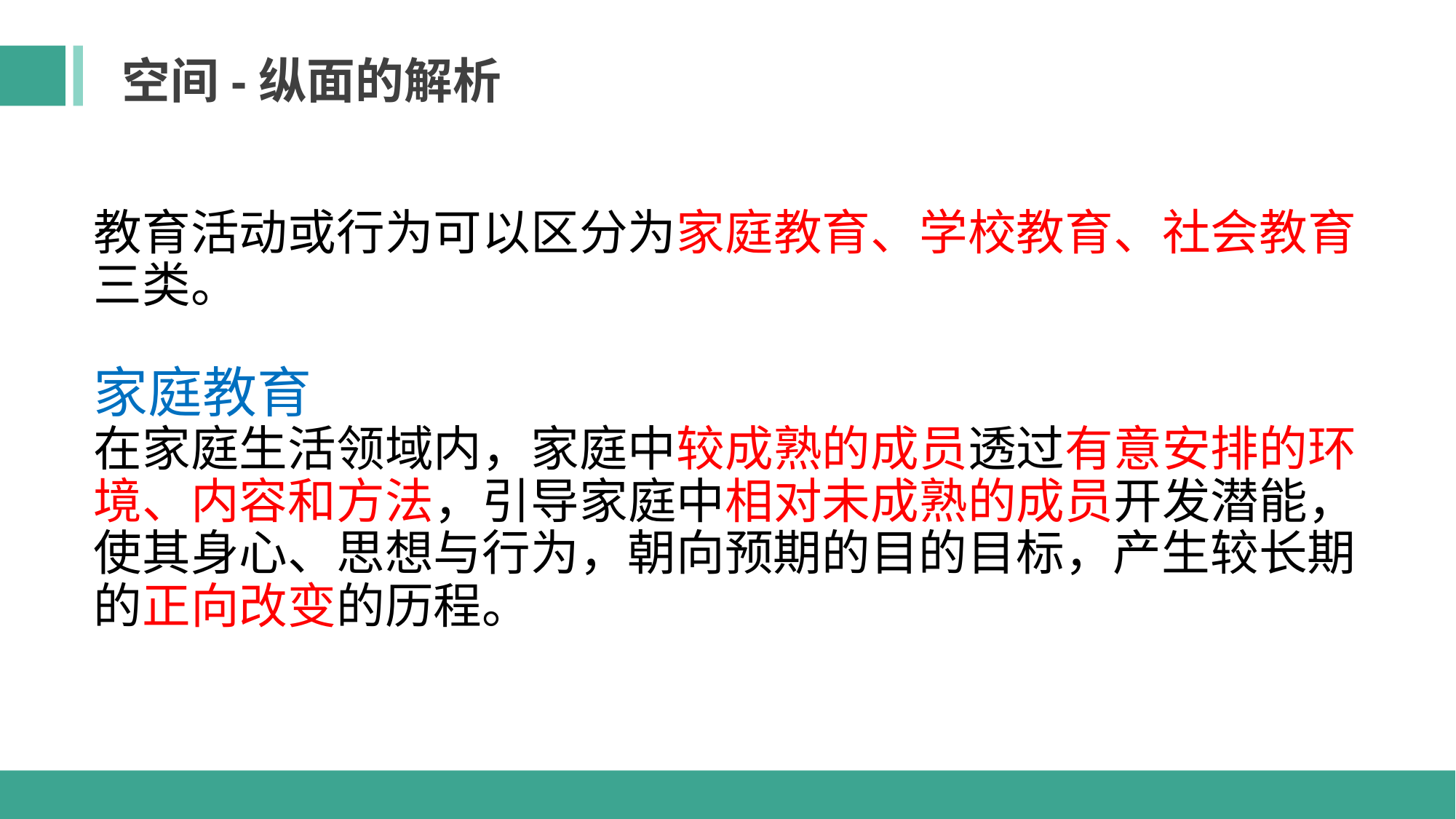

空间-纵面的解析

教育活动或行为可以区分为家庭教育、学校教育、社会教育三类。

家庭教育
在家庭生活领域内，家庭中较成熟的成员透过有意安排的环境、内容和方法，引导家庭中相对未成熟的成员开发潜能，使其身心、思想与行为，朝向预期的目的目标，产生较长期的正向改变的历程。